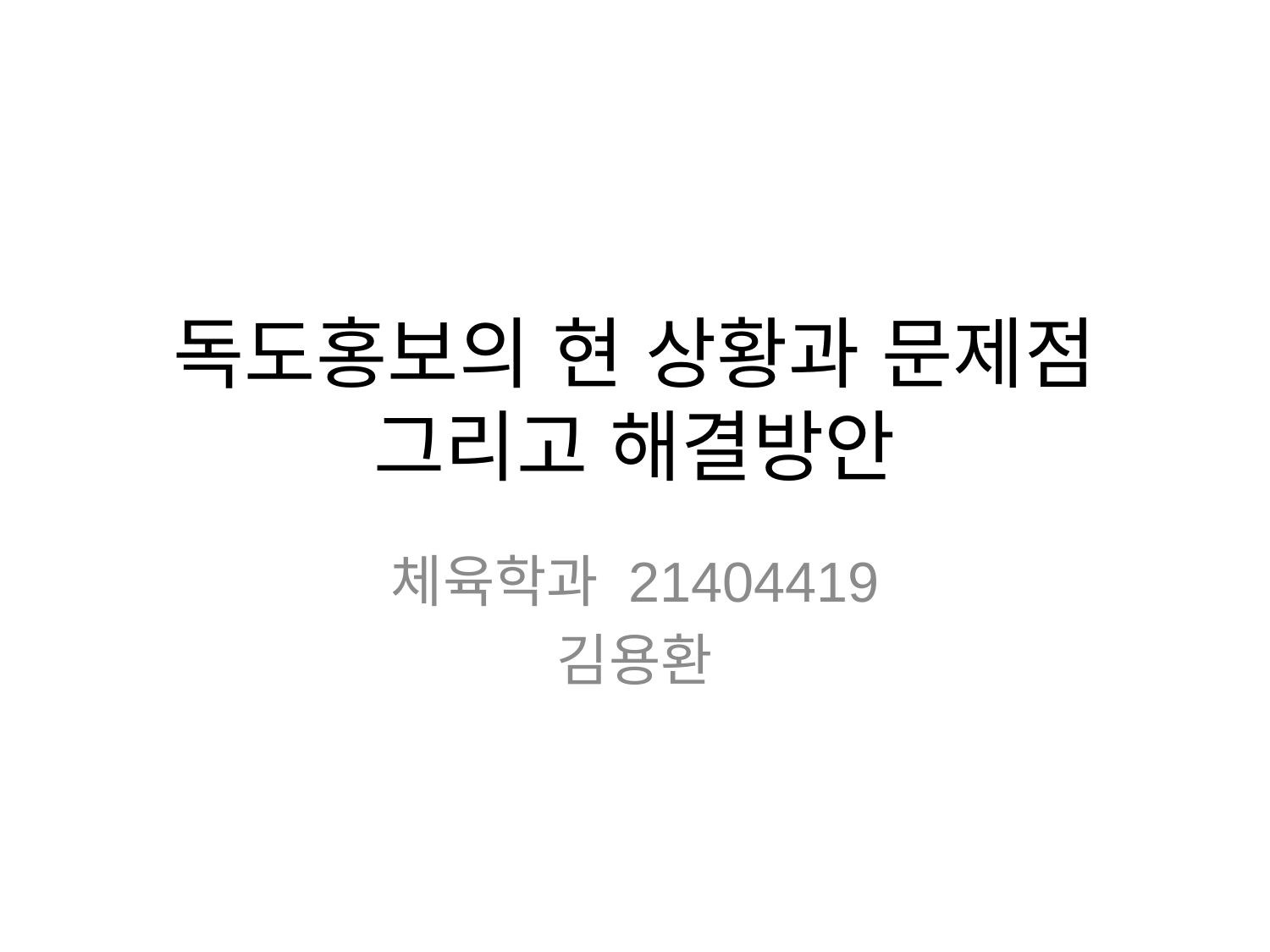

# 독도홍보의 현 상황과 문제점 그리고 해결방안
체육학과 21404419
김용환